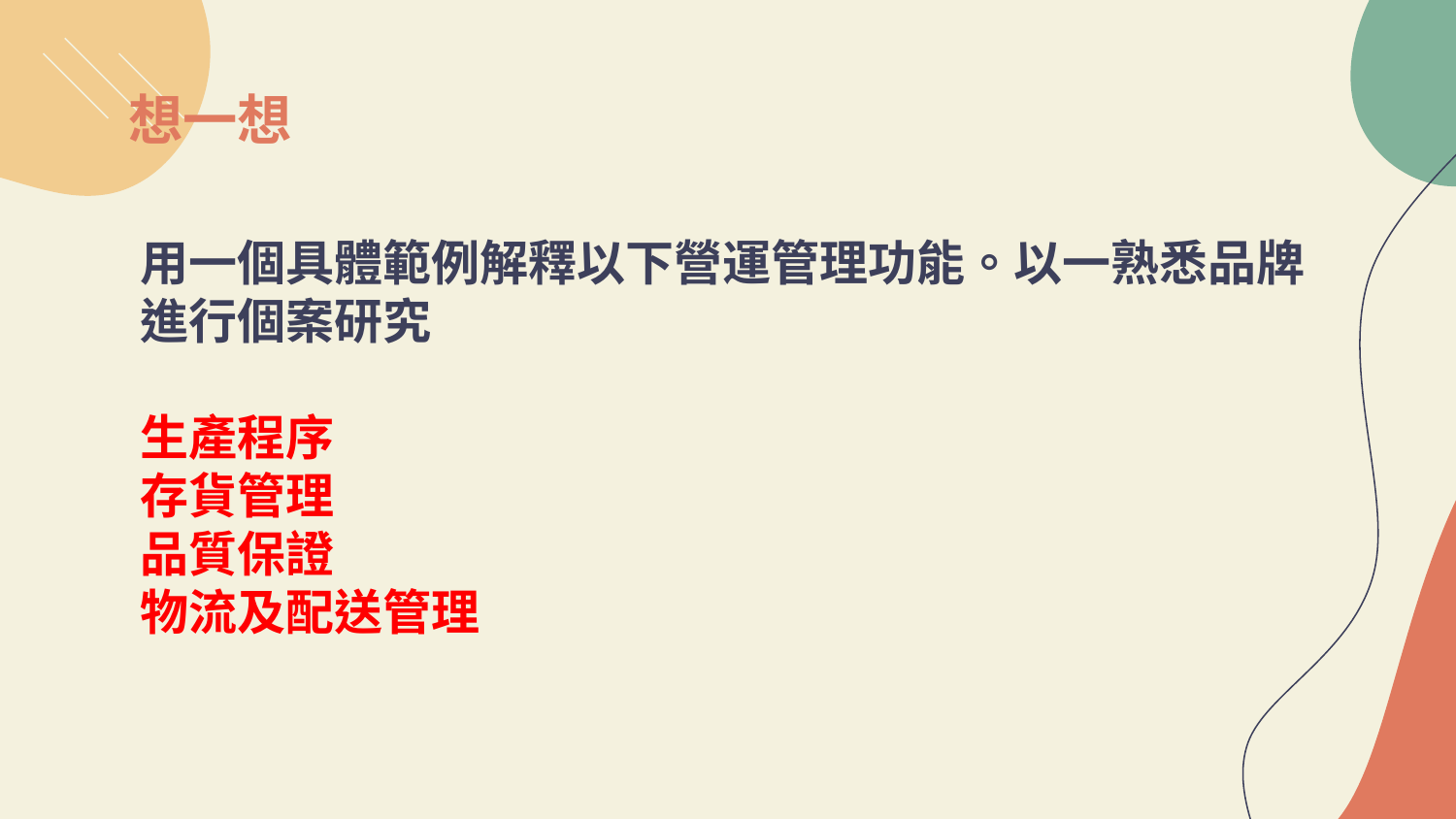

# 想一想
用一個具體範例解釋以下營運管理功能。以一熟悉品牌進行個案研究

生產程序
存貨管理
品質保證
物流及配送管理